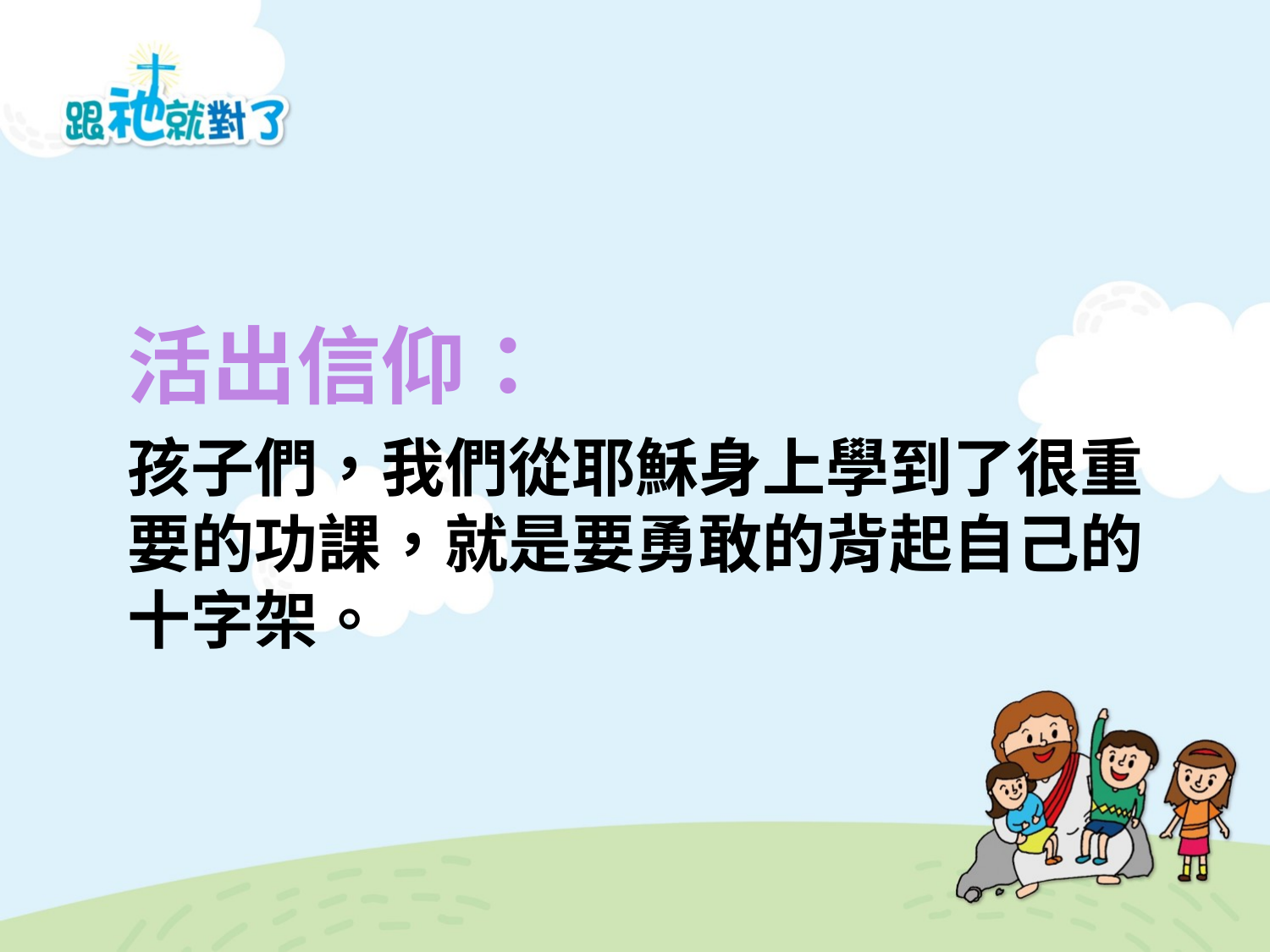

活出信仰：
孩子們，我們從耶穌身上學到了很重要的功課，就是要勇敢的背起自己的十字架。